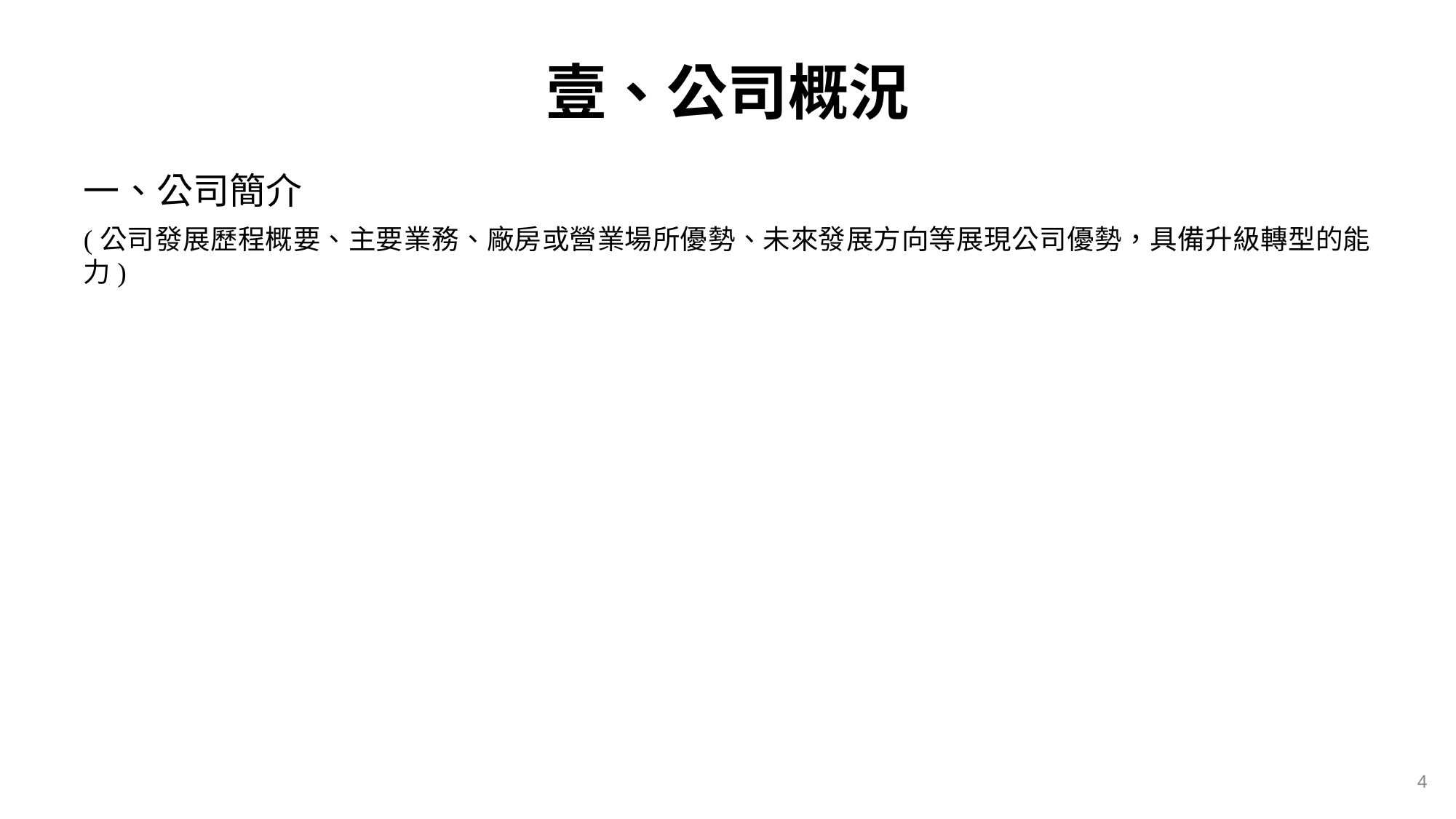

# 壹、公司概況
一、公司簡介
(公司發展歷程概要、主要業務、廠房或營業場所優勢、未來發展方向等展現公司優勢，具備升級轉型的能力)

4